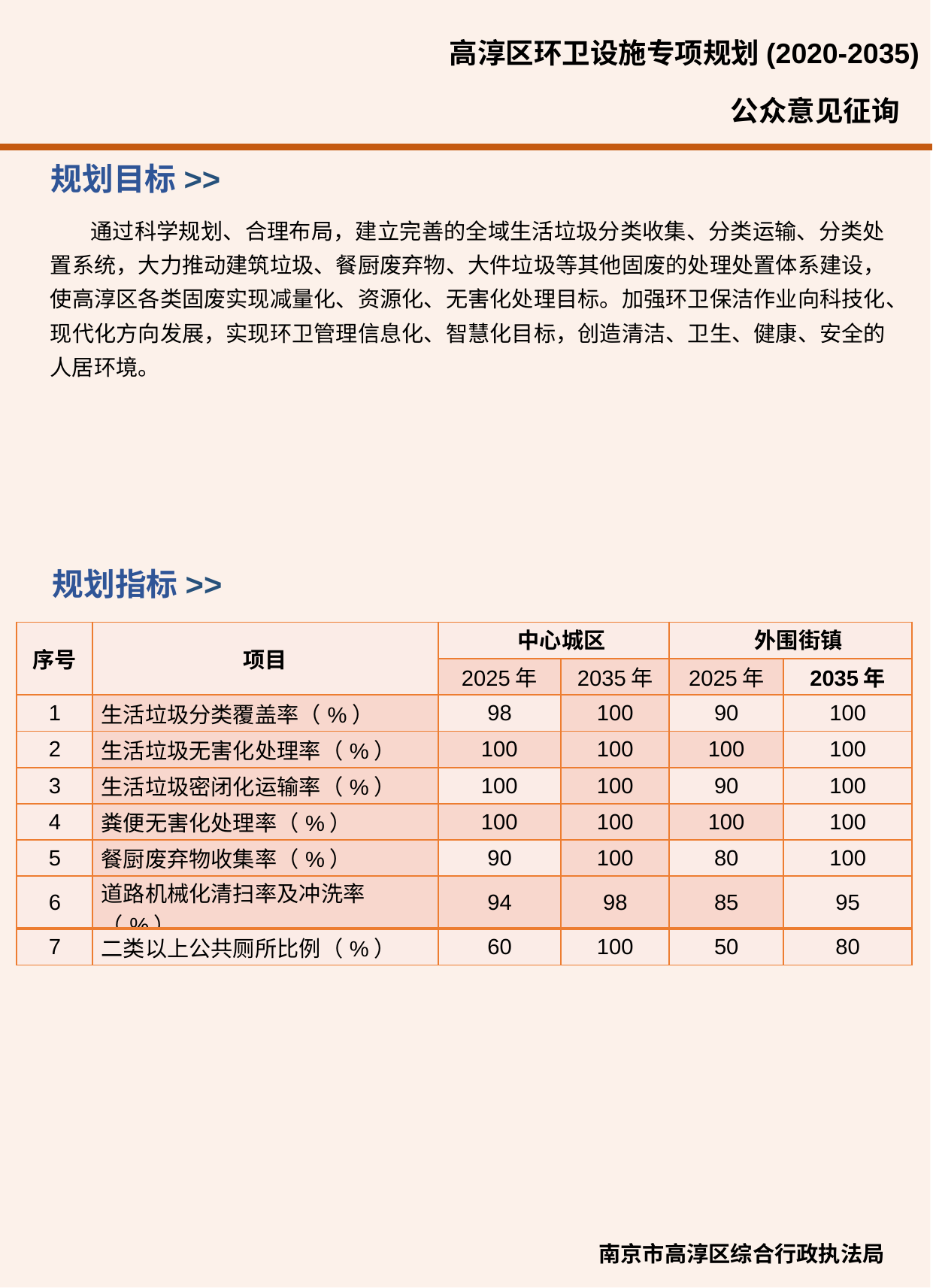

高淳区环卫设施专项规划(2020-2035)
公众意见征询
规划目标>>
       通过科学规划、合理布局，建立完善的全域生活垃圾分类收集、分类运输、分类处置系统，大力推动建筑垃圾、餐厨废弃物、大件垃圾等其他固废的处理处置体系建设，使高淳区各类固废实现减量化、资源化、无害化处理目标。加强环卫保洁作业向科技化、现代化方向发展，实现环卫管理信息化、智慧化目标，创造清洁、卫生、健康、安全的人居环境。

规划指标>>
| 序号 | 项目 | 中心城区 |  | 外围街镇 |  |
| --- | --- | --- | --- | --- | --- |
|  |  | 2025年 | 2035年 | 2025年 | 2035年 |
| 1 | 生活垃圾分类覆盖率（%） | 98 | 100 | 90 | 100 |
| 2 | 生活垃圾无害化处理率（%） | 100 | 100 | 100 | 100 |
| 3 | 生活垃圾密闭化运输率（%） | 100 | 100 | 90 | 100 |
| 4 | 粪便无害化处理率（%） | 100 | 100 | 100 | 100 |
| 5 | 餐厨废弃物收集率（%） | 90 | 100 | 80 | 100 |
| 6 | 道路机械化清扫率及冲洗率（%） | 94 | 98 | 85 | 95 |
| 7 | 二类以上公共厕所比例（%） | 60 | 100 | 50 | 80 |
南京市高淳区综合行政执法局